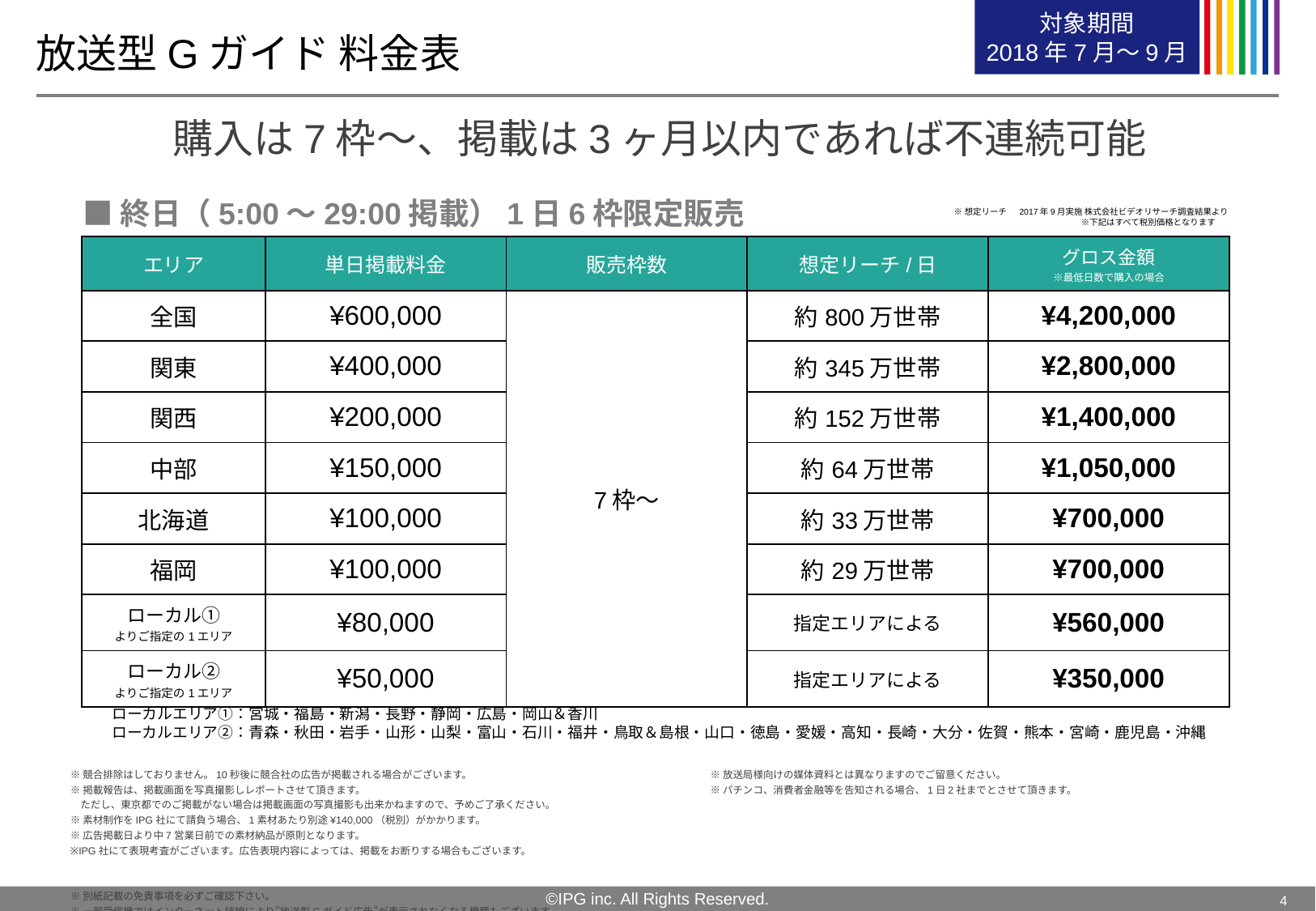

対象期間
2018年7月～9月

# 放送型Gガイド 料金表
購入は7枠〜、掲載は3ヶ月以内であれば不連続可能
■終日（5:00～29:00掲載）1日6枠限定販売
※想定リーチ　 2017年9月実施 株式会社ビデオリサーチ調査結果より
　　　　　　　　　　　　　　　※下記はすべて税別価格となります
| エリア | 単日掲載料金 | 販売枠数 | 想定リーチ/日 | グロス金額 ※最低日数で購入の場合 |
| --- | --- | --- | --- | --- |
| 全国 | ¥600,000 | 7枠～ | 約800万世帯 | ¥4,200,000 |
| 関東 | ¥400,000 |  | 約345万世帯 | ¥2,800,000 |
| 関西 | ¥200,000 |  | 約152万世帯 | ¥1,400,000 |
| 中部 | ¥150,000 |  | 約64万世帯 | ¥1,050,000 |
| 北海道 | ¥100,000 |  | 約33万世帯 | ¥700,000 |
| 福岡 | ¥100,000 |  | 約29万世帯 | ¥700,000 |
| ローカル① よりご指定の1エリア | ¥80,000 |  | 指定エリアによる | ¥560,000 |
| ローカル② よりご指定の1エリア | ¥50,000 |  | 指定エリアによる | ¥350,000 |
ローカルエリア①：宮城・福島・新潟・長野・静岡・広島・岡山＆香川
ローカルエリア②：青森・秋田・岩手・山形・山梨・富山・石川・福井・鳥取＆島根・山口・徳島・愛媛・高知・長崎・大分・佐賀・熊本・宮崎・鹿児島・沖縄
※競合排除はしておりません。10秒後に競合社の広告が掲載される場合がございます。
※掲載報告は、掲載画面を写真撮影しレポートさせて頂きます。
　ただし、東京都でのご掲載がない場合は掲載画面の写真撮影も出来かねますので、予めご了承ください。
※素材制作をIPG社にて請負う場合、1素材あたり別途¥140,000（税別）がかかります。
※広告掲載日より中7営業日前での素材納品が原則となります。
※IPG社にて表現考査がございます。広告表現内容によっては、掲載をお断りする場合もございます。

※別紙記載の免責事項を必ずご確認下さい。
※一部受信機ではインターネット結線により”放送型Gガイド広告”が表示されなくなる機種もございます。
※放送局様向けの媒体資料とは異なりますのでご留意ください。
※パチンコ、消費者金融等を告知される場合、1日2社までとさせて頂きます。
4
©IPG inc. All Rights Reserved.